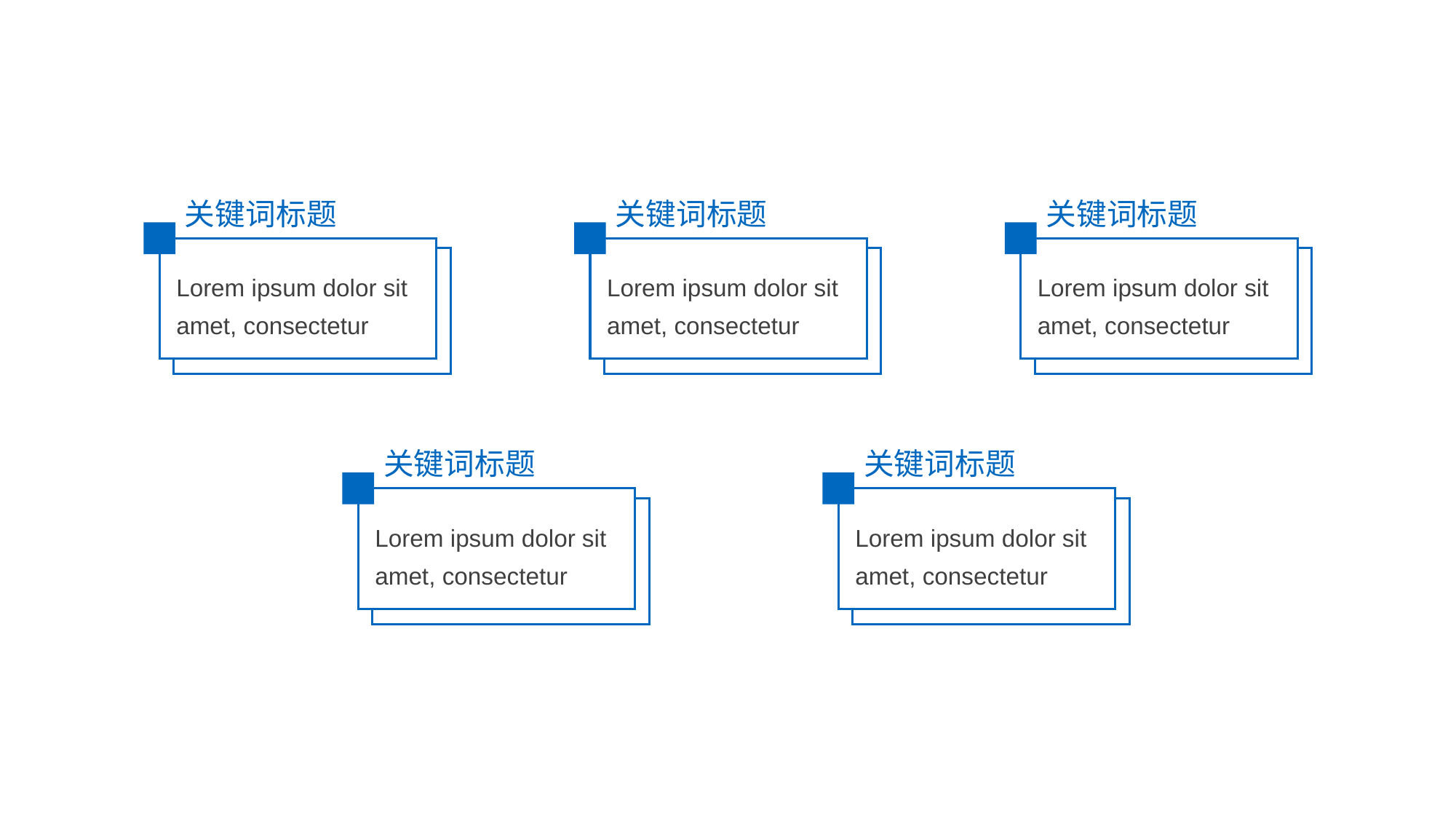

关键词标题

Lorem ipsum dolor sit amet, consectetur
关键词标题

Lorem ipsum dolor sit amet, consectetur
关键词标题

Lorem ipsum dolor sit amet, consectetur
关键词标题

Lorem ipsum dolor sit amet, consectetur
关键词标题

Lorem ipsum dolor sit amet, consectetur